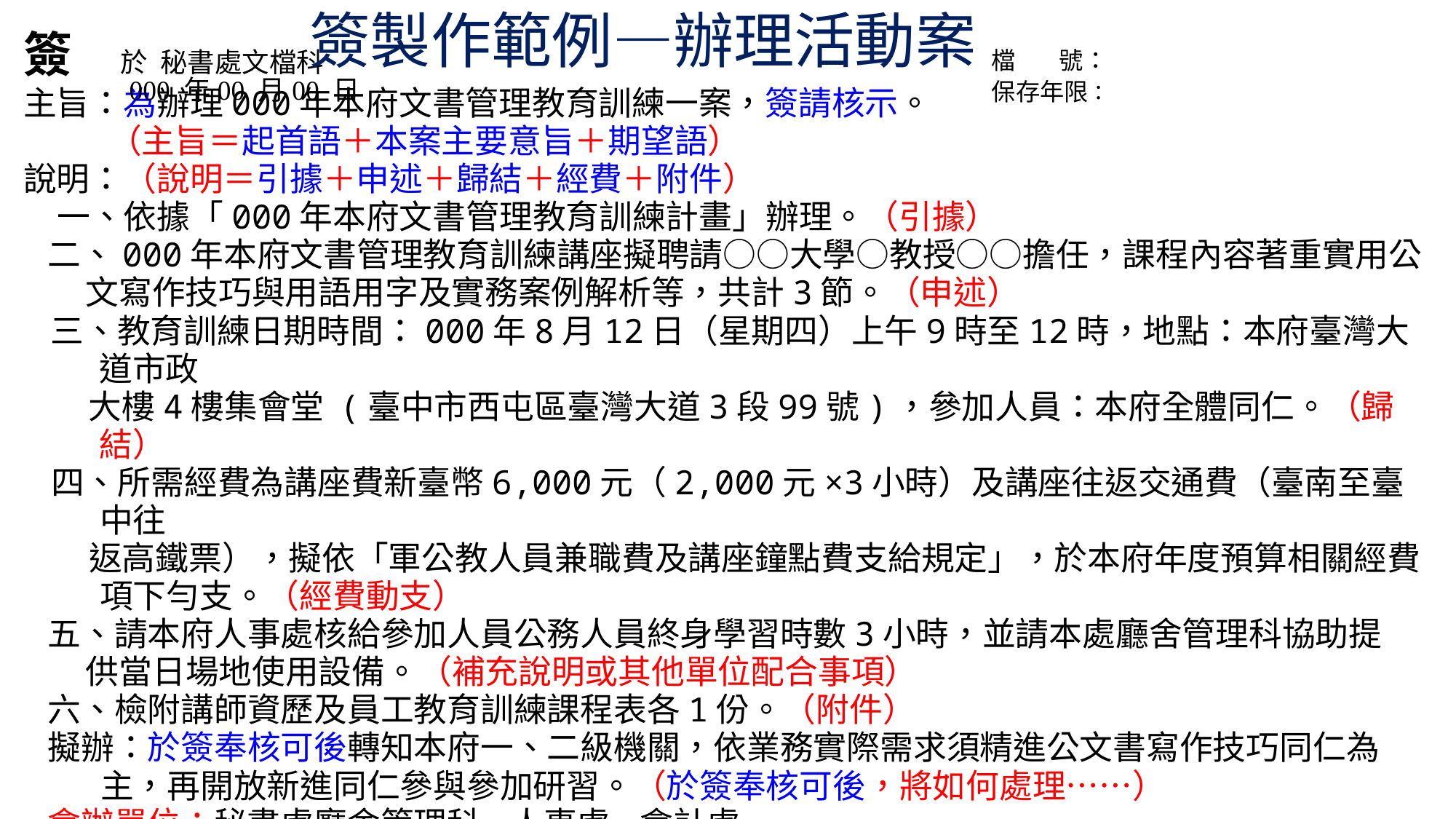

# 簽製作範例—辦理活動案
檔        號：
保存年限：
簽　於  秘書處文檔科
主旨：為辦理000年本府文書管理教育訓練一案，簽請核示。
 （主旨＝起首語＋本案主要意旨＋期望語）
說明：（說明＝引據＋申述＋歸結＋經費＋附件）
 一、依據「000年本府文書管理教育訓練計畫」辦理。（引據）
二、000年本府文書管理教育訓練講座擬聘請○○大學○教授○○擔任，課程內容著重實用公
    文寫作技巧與用語用字及實務案例解析等，共計3節。（申述）
三、教育訓練日期時間：000年8月12日（星期四）上午9時至12時，地點：本府臺灣大道市政
    大樓4樓集會堂 (臺中市西屯區臺灣大道3段99號)，參加人員：本府全體同仁。（歸結）
四、所需經費為講座費新臺幣6,000元（2,000元×3小時）及講座往返交通費（臺南至臺中往
    返高鐵票），擬依「軍公教人員兼職費及講座鐘點費支給規定」，於本府年度預算相關經費項下勻支。（經費動支）
五、請本府人事處核給參加人員公務人員終身學習時數3小時，並請本處廳舍管理科協助提
    供當日場地使用設備。（補充說明或其他單位配合事項）
六、檢附講師資歷及員工教育訓練課程表各1份。（附件）
擬辦：於簽奉核可後轉知本府一、二級機關，依業務實際需求須精進公文書寫作技巧同仁為
      主，再開放新進同仁參與參加研習。（於簽奉核可後，將如何處理……）
會辦單位：秘書處廳舍管理科    人事處    會計處
000 年00 月00 日